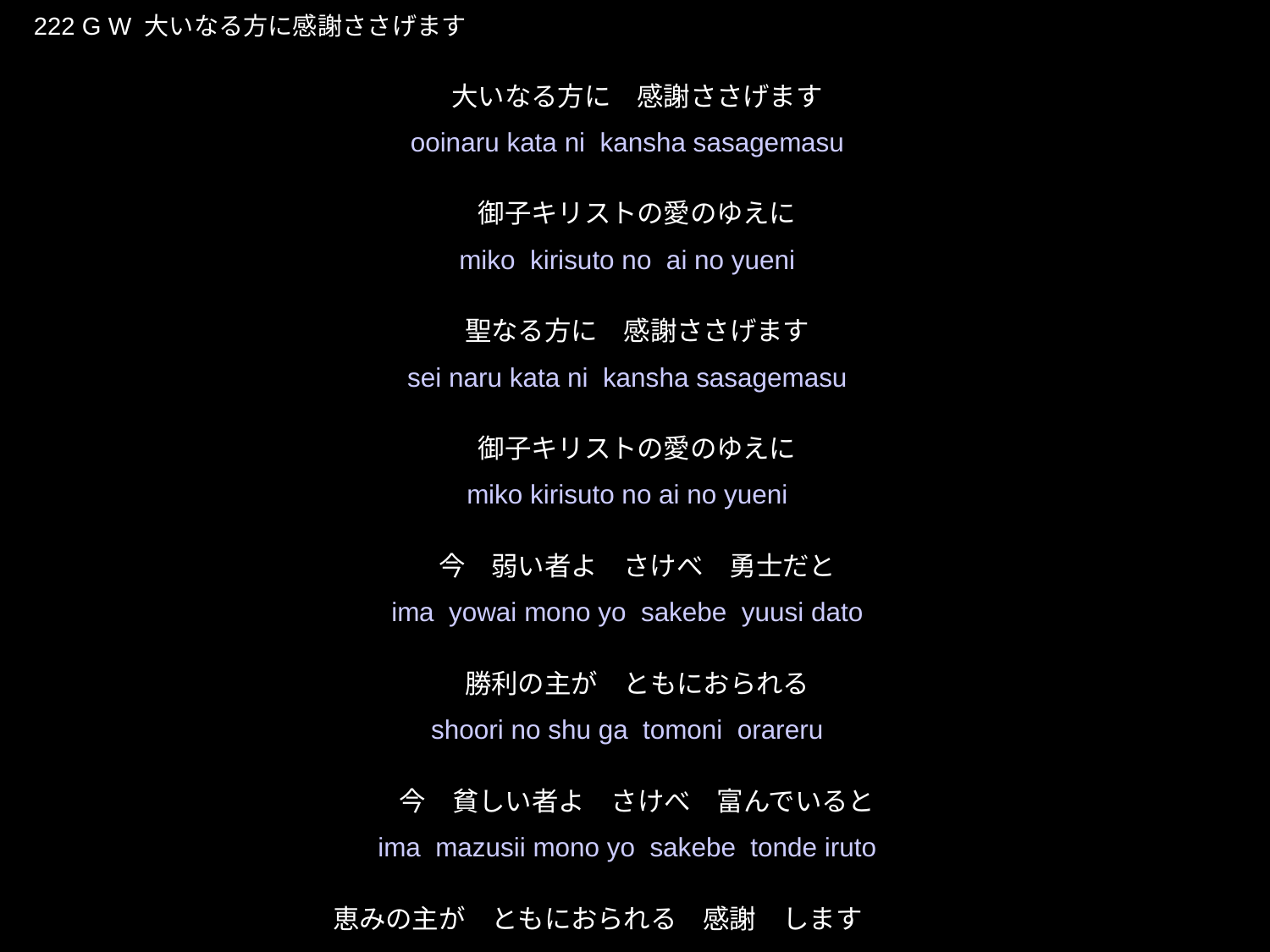

おおいなるかたにかんしゃささげます
★W
222 G W 大いなる方に感謝ささげます
大いなる方に　感謝ささげます
御子キリストの愛のゆえに
聖なる方に　感謝ささげます
御子キリストの愛のゆえに
今　弱い者よ　さけべ　勇士だと
勝利の主が　ともにおられる
今　貧しい者よ　さけべ　富んでいると
恵みの主が　ともにおられる　感謝　します
★３
ooinaru kata ni  kansha sasagemasu
miko  kirisuto no  ai no yueni
sei naru kata ni  kansha sasagemasu
miko kirisuto no ai no yueni
ima  yowai mono yo  sakebe  yuusi dato
shoori no shu ga  tomoni  orareru
ima  mazusii mono yo  sakebe  tonde iruto
megumi no shu ga  tomoni orareru kansha  simasu